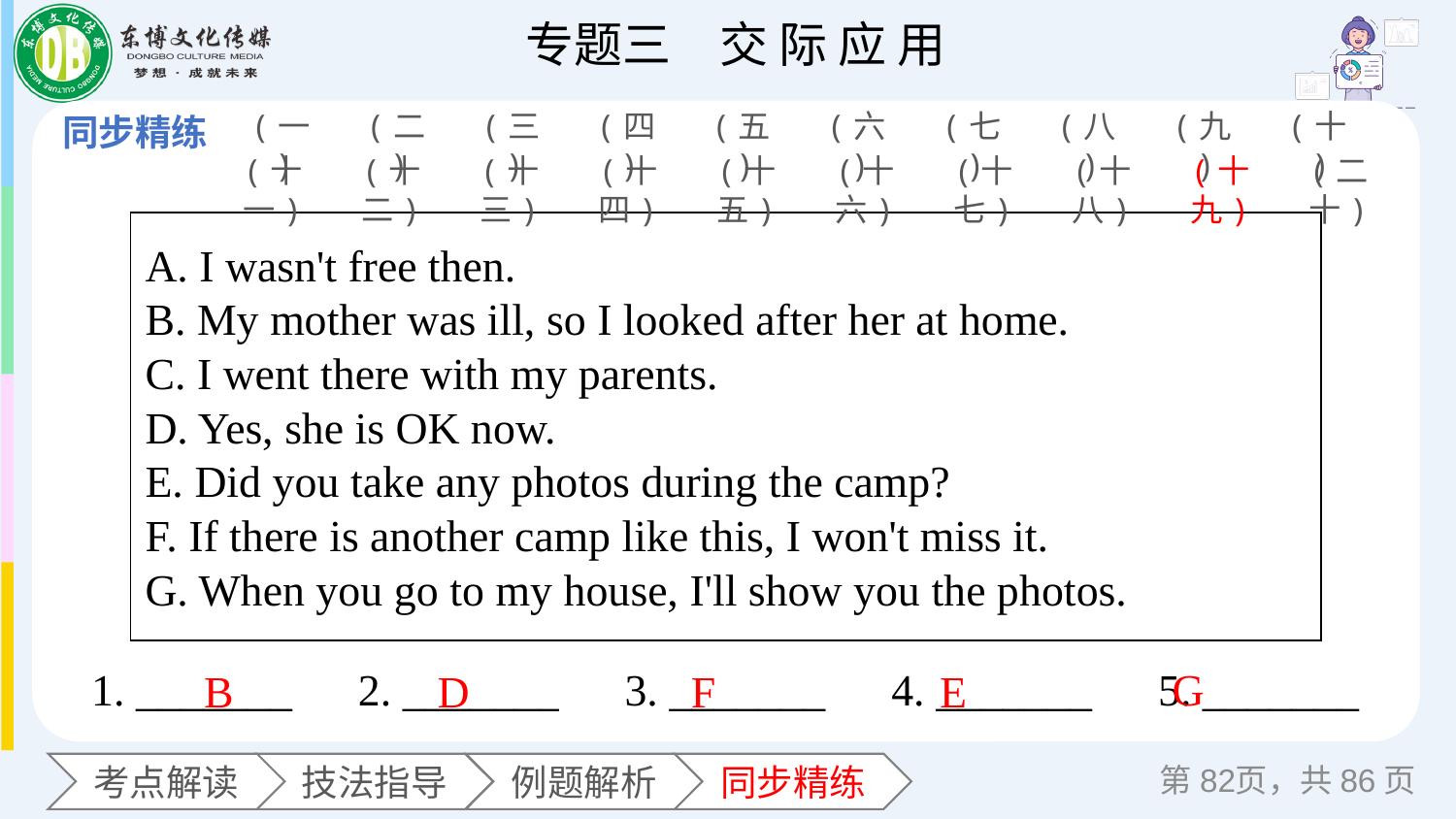

(一)
(二)
(三)
(四)
(五)
(六)
(七)
(八)
(九)
(十)
(十一)
(十二)
(十三)
(十四)
(十五)
(十六)
(十七)
(十八)
(十九)
(二十)
| A. I wasn't free then. B. My mother was ill, so I looked after her at home. C. I went there with my parents. D. Yes, she is OK now. E. Did you take any photos during the camp? F. If there is another camp like this, I won't miss it. G. When you go to my house, I'll show you the photos. |
| --- |
1. _______　2. _______　3. _______　4. _______　5. _______
G
B
D
F
E
第82页，共86页